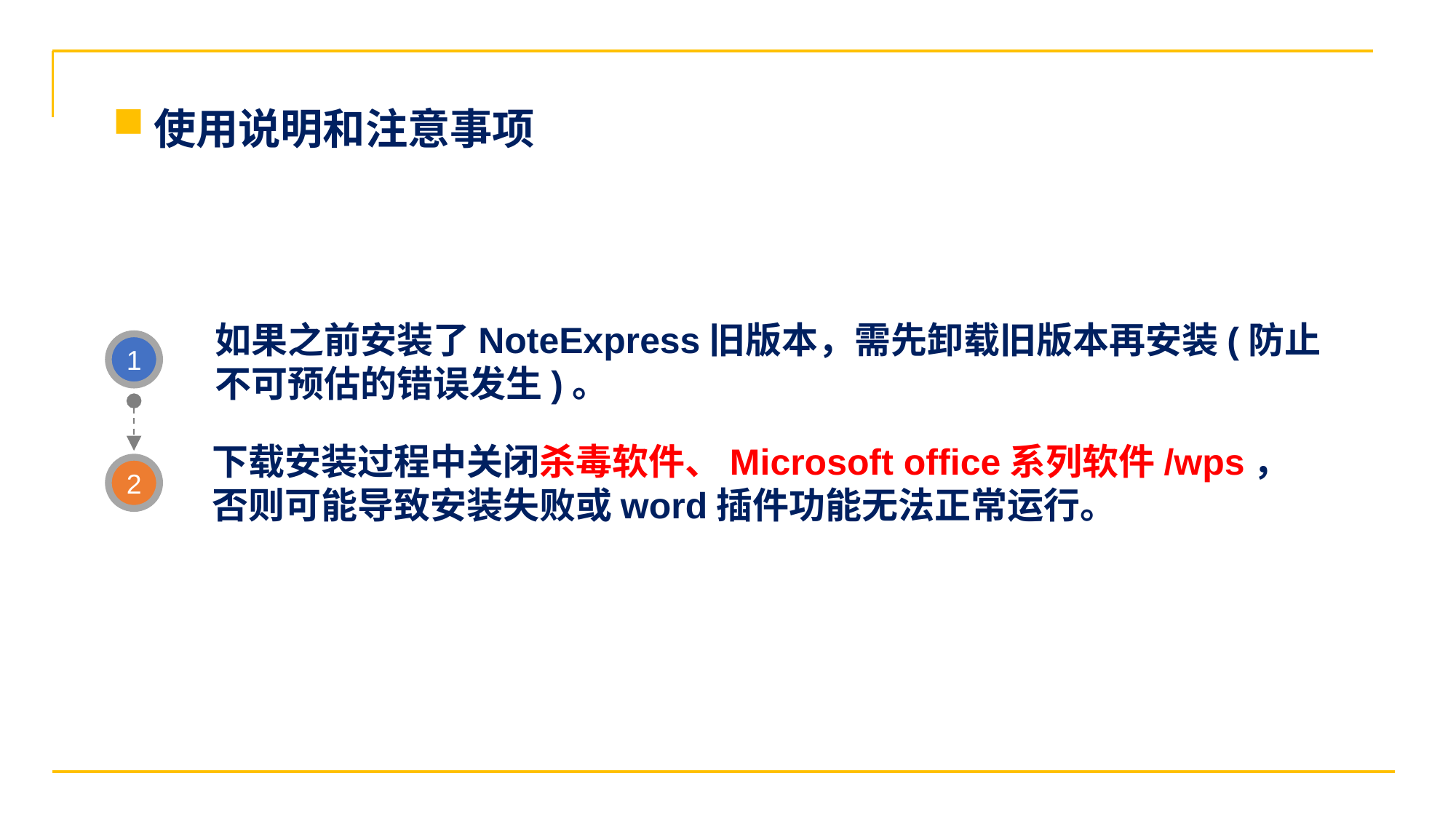

使用说明和注意事项
如果之前安装了NoteExpress旧版本，需先卸载旧版本再安装(防止不可预估的错误发生)。
1
2
下载安装过程中关闭杀毒软件、Microsoft office系列软件/wps，否则可能导致安装失败或word插件功能无法正常运行。